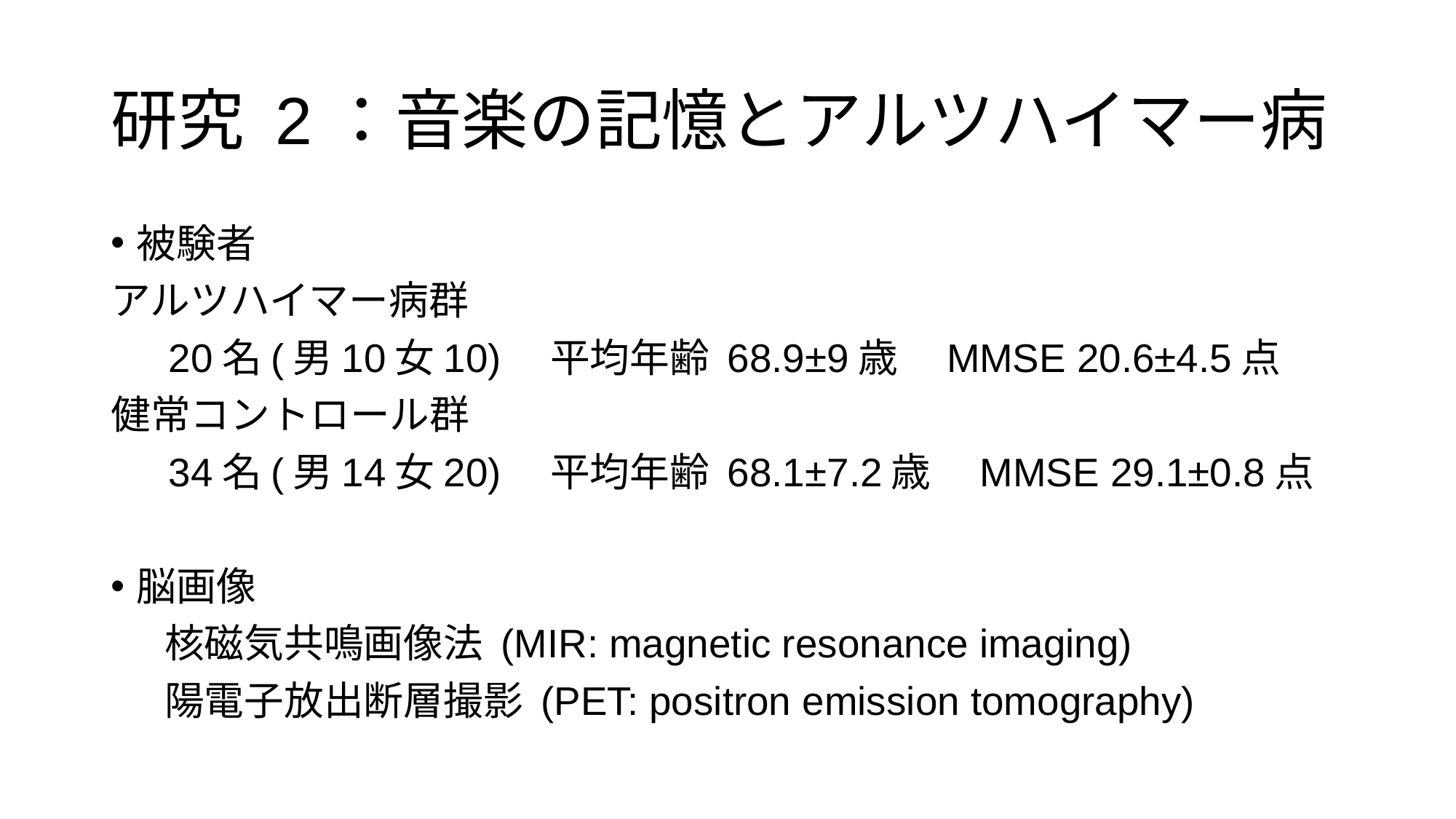

# 研究 2：音楽の記憶とアルツハイマー病
被験者
アルツハイマー病群
　 20名(男10女10)　平均年齢 68.9±9歳　MMSE 20.6±4.5点
健常コントロール群
　 34名(男14女20)　平均年齢 68.1±7.2歳　MMSE 29.1±0.8点

脳画像
     核磁気共鳴画像法 (MIR: magnetic resonance imaging)
     陽電子放出断層撮影 (PET: positron emission tomography)